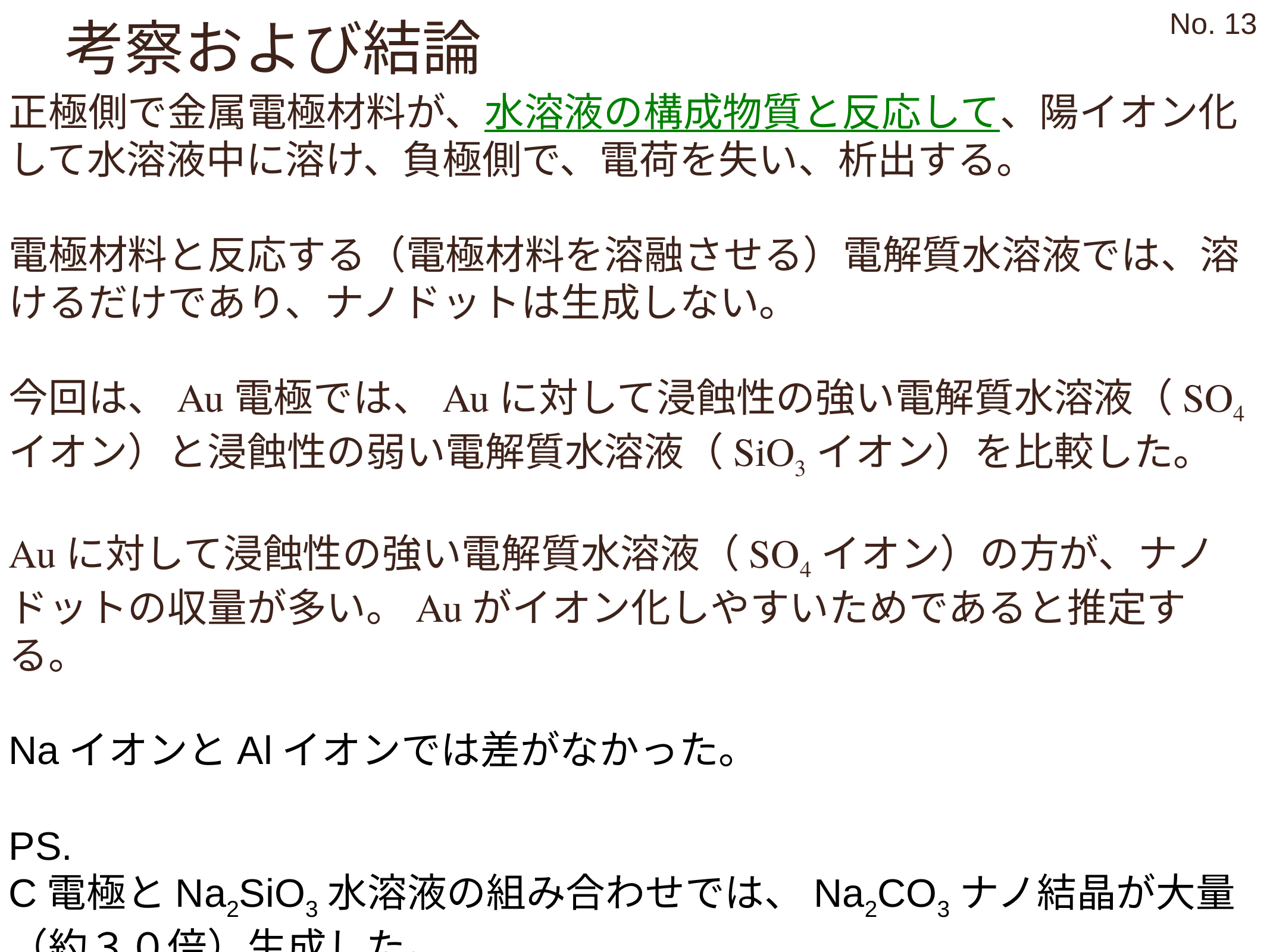

No. 13
考察および結論
正極側で金属電極材料が、水溶液の構成物質と反応して、陽イオン化して水溶液中に溶け、負極側で、電荷を失い、析出する。

電極材料と反応する（電極材料を溶融させる）電解質水溶液では、溶けるだけであり、ナノドットは生成しない。

今回は、Au電極では、Auに対して浸蝕性の強い電解質水溶液（SO4イオン）と浸蝕性の弱い電解質水溶液（SiO3イオン）を比較した。

Auに対して浸蝕性の強い電解質水溶液（SO4イオン）の方が、ナノドットの収量が多い。Auがイオン化しやすいためであると推定する。

NaイオンとAlイオンでは差がなかった。

PS.
C電極とNa2SiO3水溶液の組み合わせでは、Na2CO3ナノ結晶が大量（約３０倍）生成した。